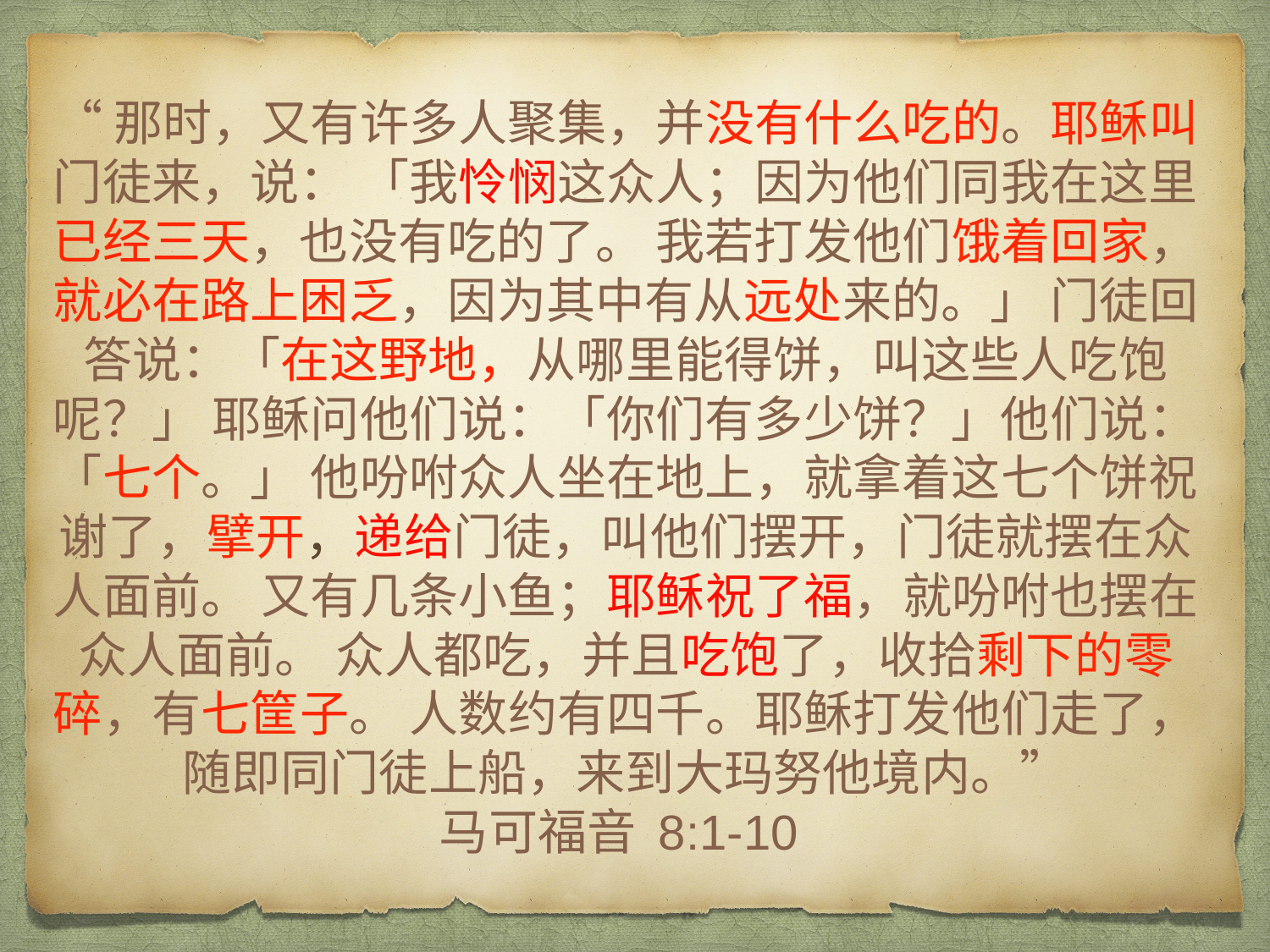

# “那时，又有许多人聚集，并没有什么吃的。耶稣叫门徒来，说： 「我怜悯这众人；因为他们同我在这里已经三天，也没有吃的了。 我若打发他们饿着回家，就必在路上困乏，因为其中有从远处来的。」 门徒回答说：「在这野地，从哪里能得饼，叫这些人吃饱呢？」 耶稣问他们说：「你们有多少饼？」他们说：「七个。」 他吩咐众人坐在地上，就拿着这七个饼祝谢了，擘开，递给门徒，叫他们摆开，门徒就摆在众人面前。 又有几条小鱼；耶稣祝了福，就吩咐也摆在众人面前。 众人都吃，并且吃饱了，收拾剩下的零碎，有七筐子。 人数约有四千。耶稣打发他们走了， 随即同门徒上船，来到大玛努他境内。”
马可福音 8:1-10